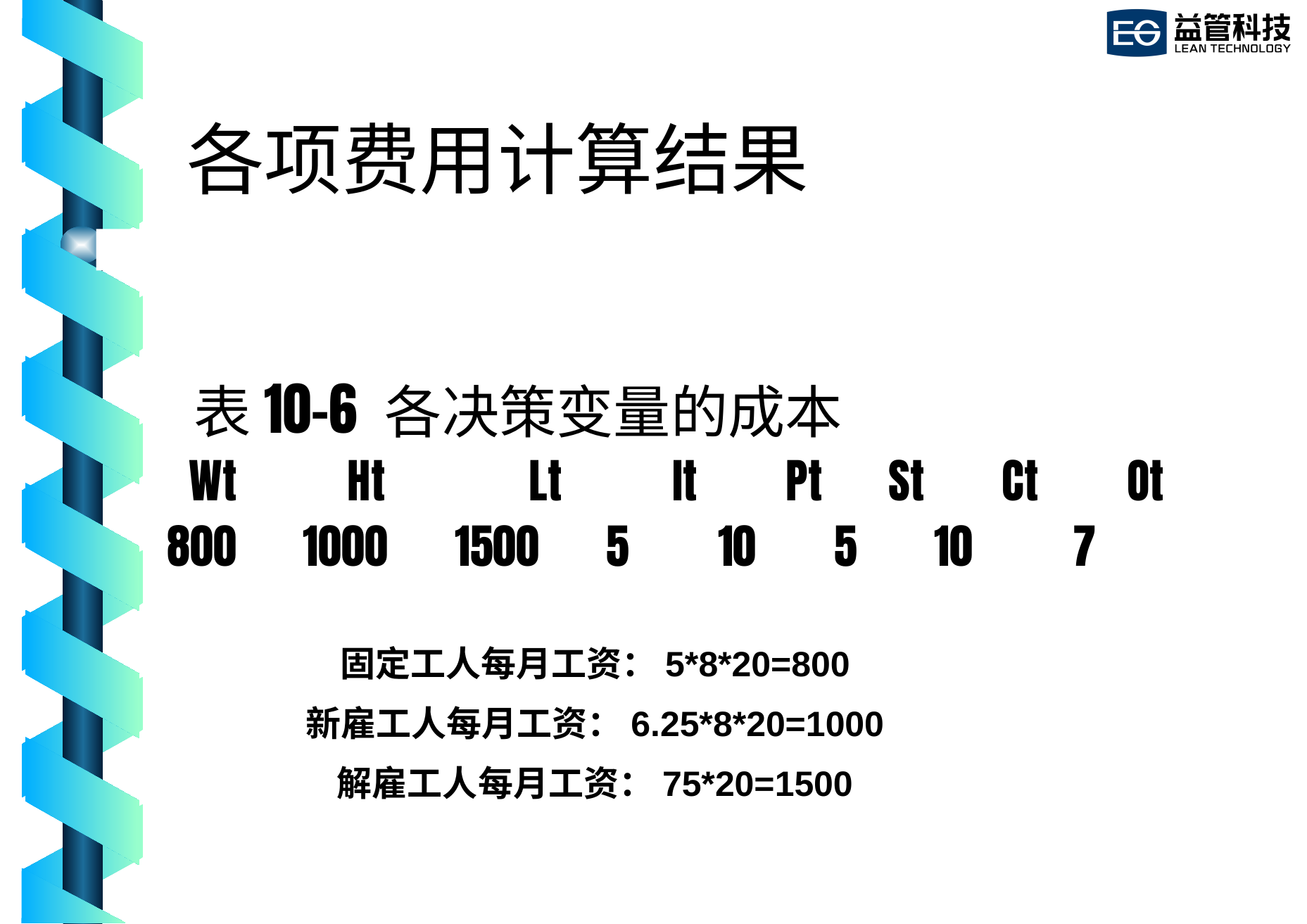

# 各项费用计算结果
 表10-6 各决策变量的成本
  Wt          Ht             Lt          It        Pt      St       Ct        Ot
800      1000      1500      5        10       5       10         7
固定工人每月工资：5*8*20=800
新雇工人每月工资：6.25*8*20=1000
解雇工人每月工资：75*20=1500